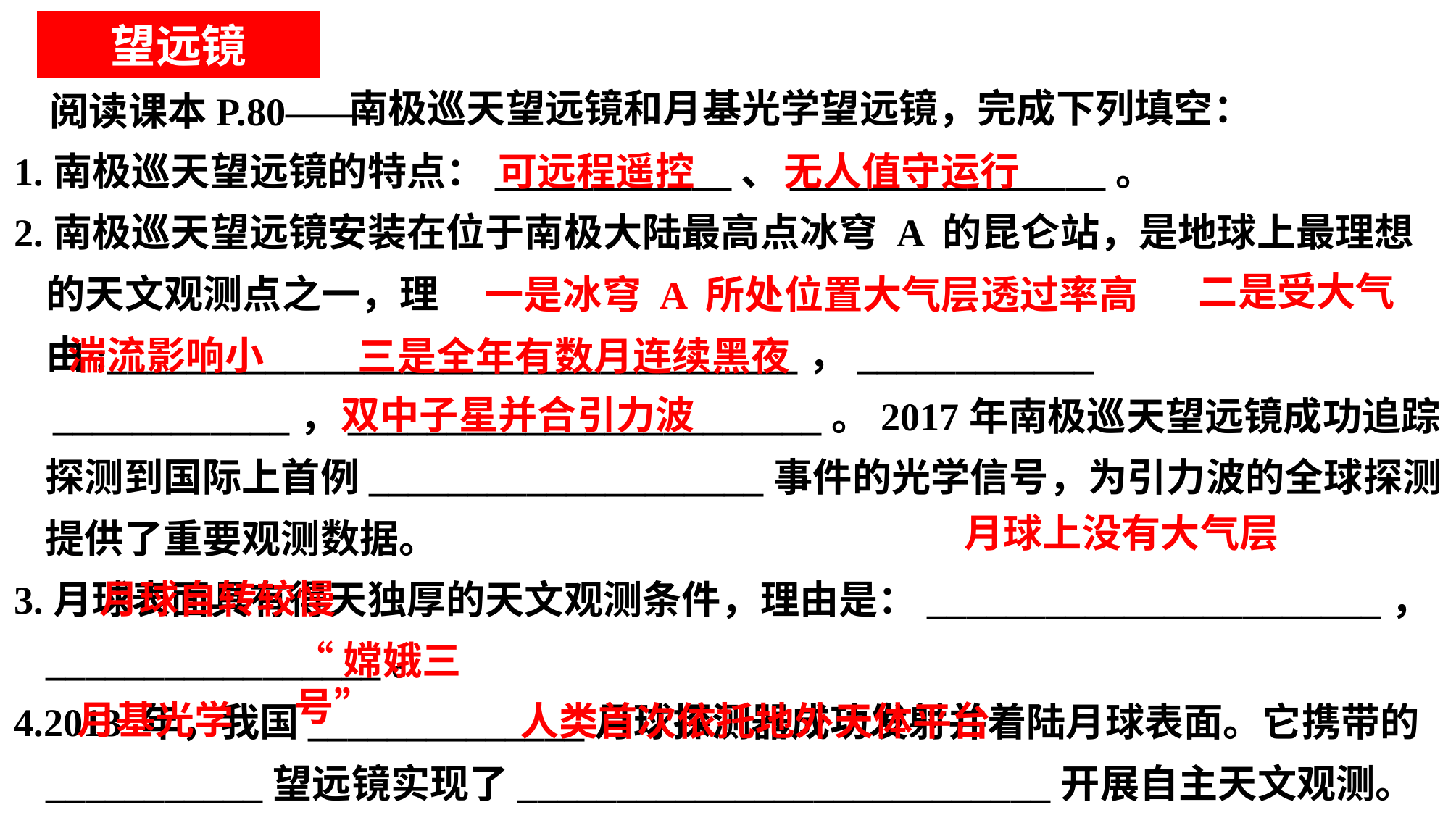

望远镜
南极巡天望远镜和月基光学望远镜，完成下列填空：
阅读课本P.80——
可远程遥控
无人值守运行
1.南极巡天望远镜的特点：____________、________________。
2.南极巡天望远镜安装在位于南极大陆最高点冰穹 A 的昆仑站，是地球上最理想的天文观测点之一，理由:___________________________________，____________
    ____________，________________________。2017年南极巡天望远镜成功追踪探测到国际上首例____________________事件的光学信号，为引力波的全球探测提供了重要观测数据。
3.月球表面具有得天独厚的天文观测条件，理由是：_______________________，_________________。
4.2013 年，我国______________月球探测器成功发射并着陆月球表面。它携带的___________望远镜实现了___________________________开展自主天文观测。
二是受大气
一是冰穹 A 所处位置大气层透过率高
湍流影响小
三是全年有数月连续黑夜
双中子星并合引力波
月球上没有大气层
月球自转较慢
“嫦娥三号”
月基光学
人类首次依托地外天体平台